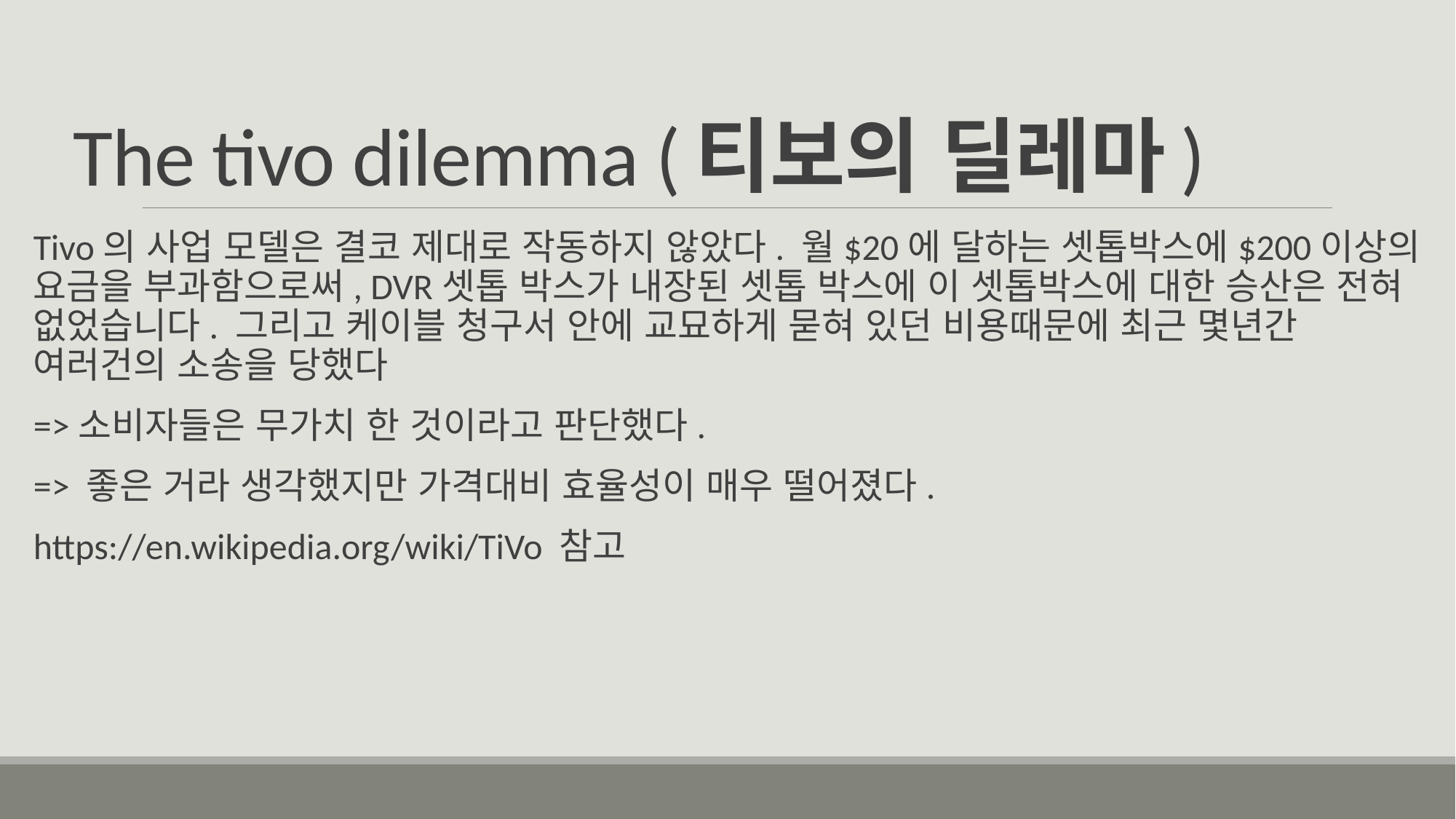

# The tivo dilemma (티보의 딜레마)
Tivo의 사업 모델은 결코 제대로 작동하지 않았다. 월$20에 달하는 셋톱박스에$200이상의 요금을 부과함으로써, DVR셋톱 박스가 내장된 셋톱 박스에 이 셋톱박스에 대한 승산은 전혀 없었습니다. 그리고 케이블 청구서 안에 교묘하게 묻혀 있던 비용때문에 최근 몇년간 여러건의 소송을 당했다
=>소비자들은 무가치 한 것이라고 판단했다.
=> 좋은 거라 생각했지만 가격대비 효율성이 매우 떨어졌다.
https://en.wikipedia.org/wiki/TiVo 참고